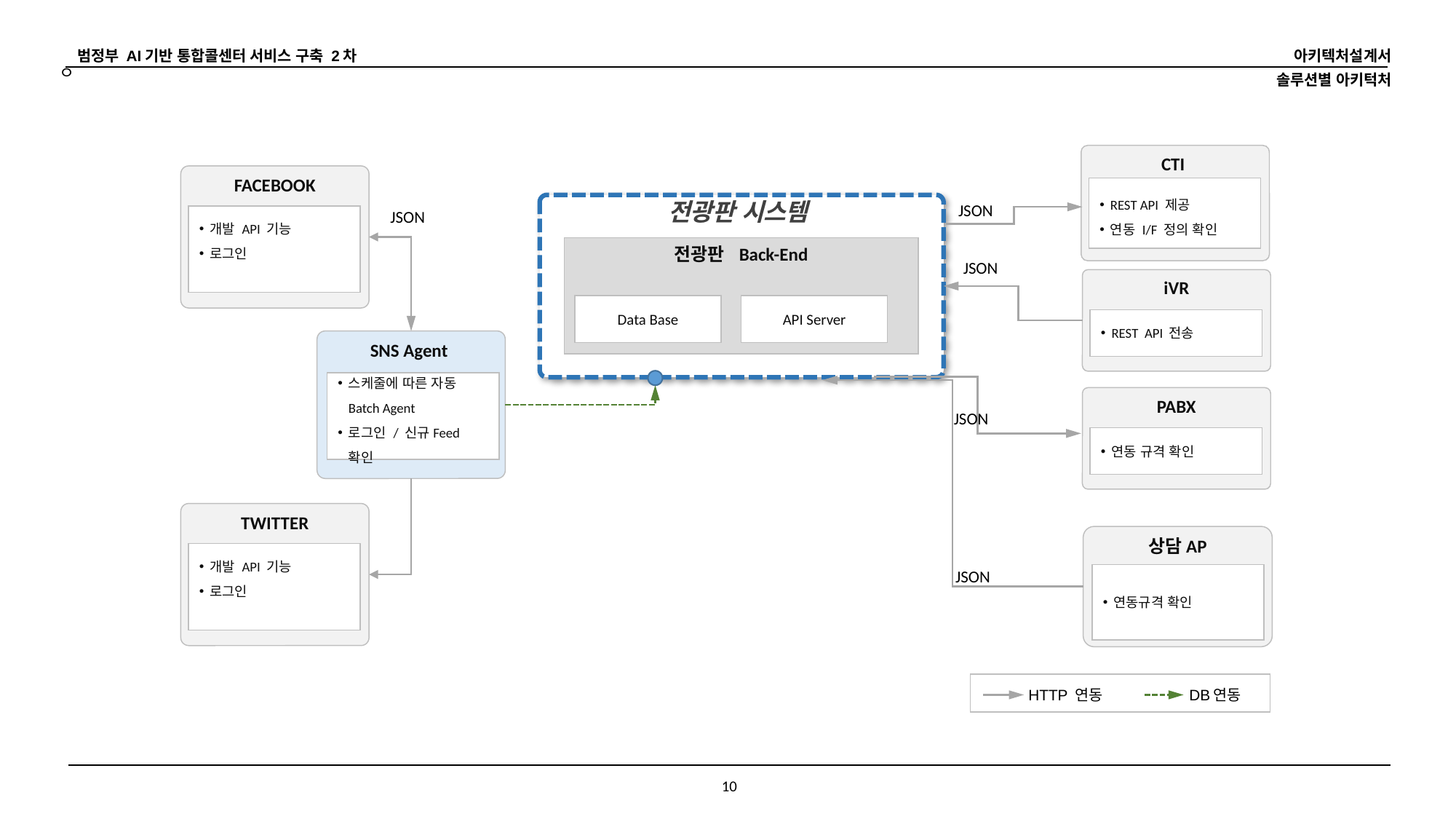

ㅇ
CTI
REST API 제공
연동 I/F 정의 확인

FACEBOOK
개발 API 기능
로그인

JSON
전광판 시스템
JSON
전광판  Back-End
JSON
iVR
Data Base
API Server
REST  API 전송
SNS Agent

스케줄에 따른 자동 Batch Agent
로그인 / 신규Feed 확인
PABX
JSON
연동 규격 확인
TWITTER
개발 API 기능
로그인

상담AP
JSON
연동규격 확인

HTTP 연동
DB연동
10